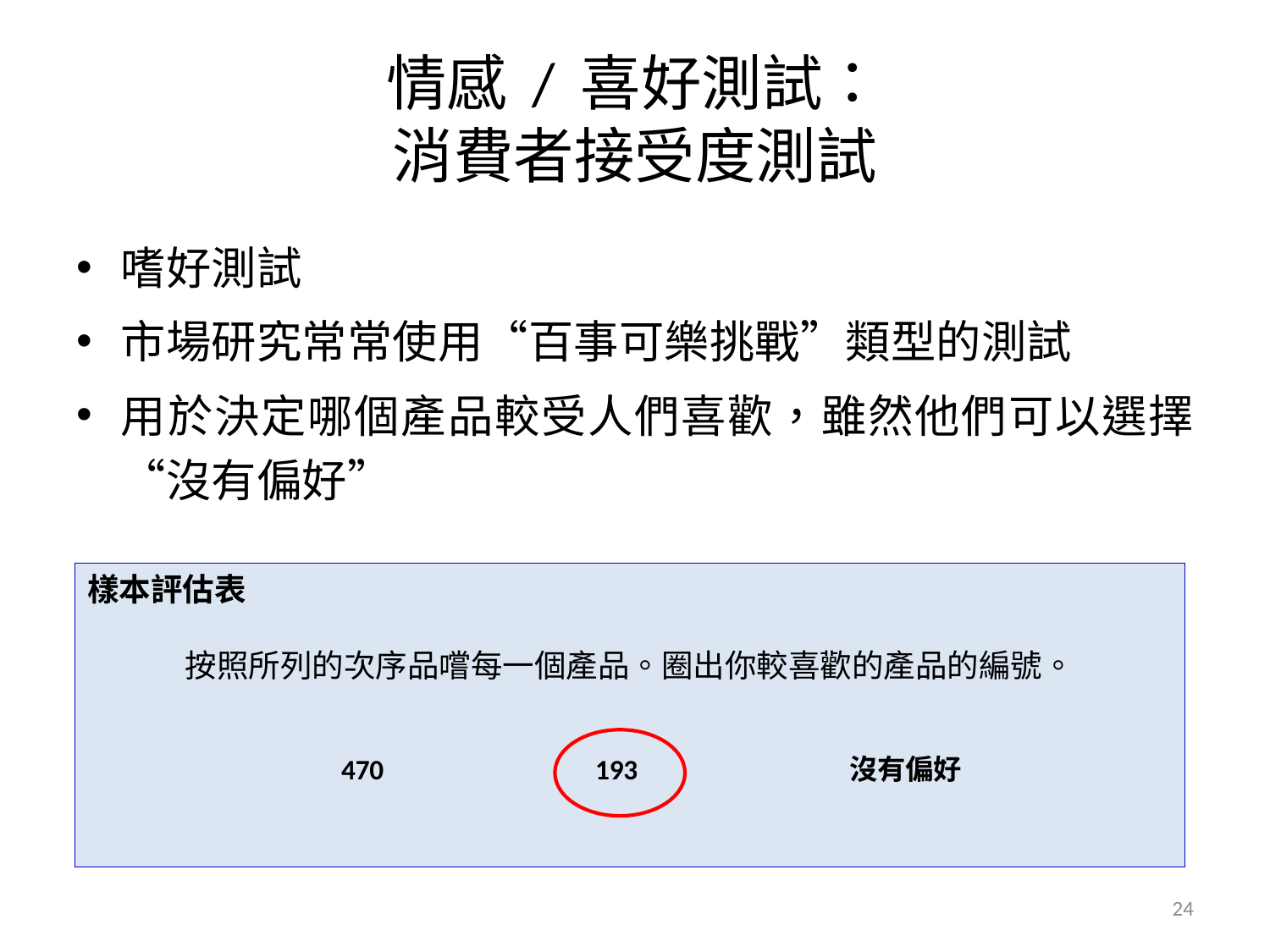

# 情感 / 喜好測試： 消費者接受度測試
嗜好測試
市場研究常常使用“百事可樂挑戰”類型的測試
用於決定哪個產品較受人們喜歡，雖然他們可以選擇“沒有偏好”

樣本評估表

按照所列的次序品嚐每一個產品。圈出你較喜歡的產品的編號。

		470		193 		沒有偏好

24